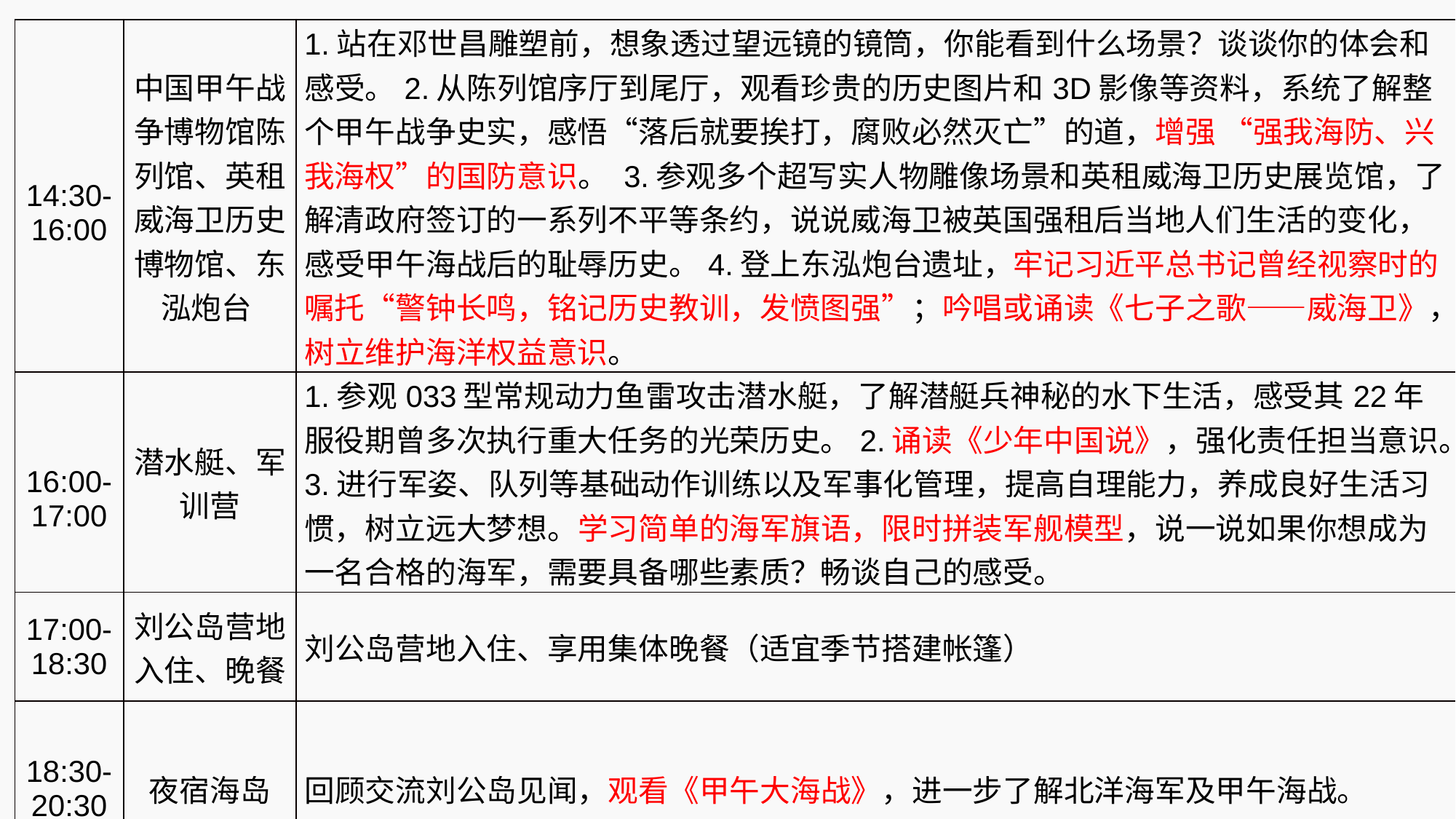

| 14:30-16:00 | 中国甲午战争博物馆陈列馆、英租威海卫历史博物馆、东泓炮台 | 1.站在邓世昌雕塑前，想象透过望远镜的镜筒，你能看到什么场景？谈谈你的体会和感受。2.从陈列馆序厅到尾厅，观看珍贵的历史图片和3D影像等资料，系统了解整个甲午战争史实，感悟“落后就要挨打，腐败必然灭亡”的道，增强 “强我海防、兴我海权”的国防意识。 3.参观多个超写实人物雕像场景和英租威海卫历史展览馆，了解清政府签订的一系列不平等条约，说说威海卫被英国强租后当地人们生活的变化，感受甲午海战后的耻辱历史。4.登上东泓炮台遗址，牢记习近平总书记曾经视察时的嘱托“警钟长鸣，铭记历史教训，发愤图强”；吟唱或诵读《七子之歌——威海卫》，树立维护海洋权益意识。 |
| --- | --- | --- |
| 16:00-17:00 | 潜水艇、军训营 | 1.参观033型常规动力鱼雷攻击潜水艇，了解潜艇兵神秘的水下生活，感受其22年服役期曾多次执行重大任务的光荣历史。2.诵读《少年中国说》，强化责任担当意识。3.进行军姿、队列等基础动作训练以及军事化管理，提高自理能力，养成良好生活习惯，树立远大梦想。学习简单的海军旗语，限时拼装军舰模型，说一说如果你想成为一名合格的海军，需要具备哪些素质？畅谈自己的感受。 |
| 17:00-18:30 | 刘公岛营地入住、晚餐 | 刘公岛营地入住、享用集体晚餐（适宜季节搭建帐篷） |
| 18:30-20:30 | 夜宿海岛 | 回顾交流刘公岛见闻，观看《甲午大海战》，进一步了解北洋海军及甲午海战。 |